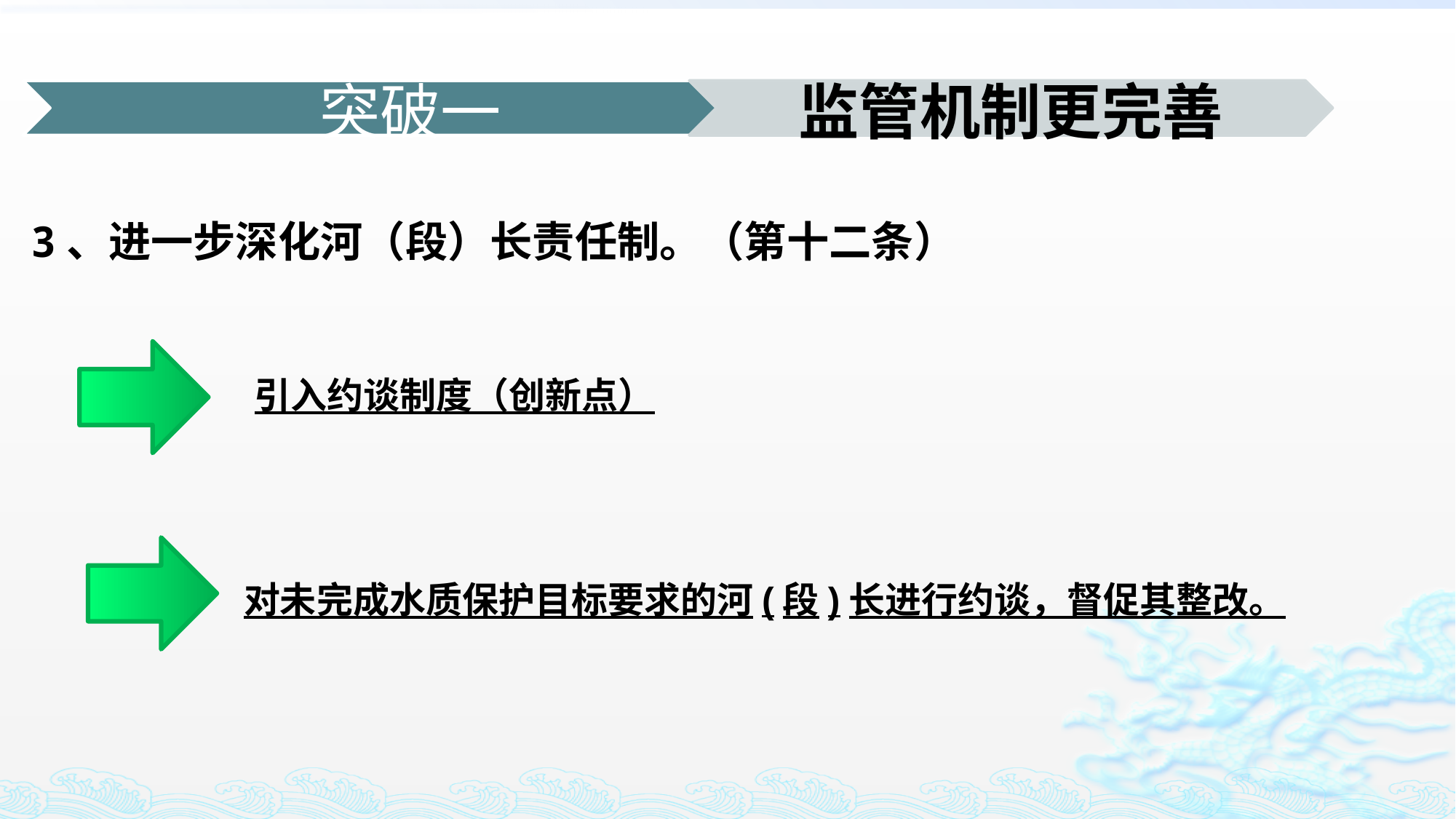

突破一
监管机制更完善
3、进一步深化河（段）长责任制。（第十二条）

引入约谈制度（创新点）

对未完成水质保护目标要求的河(段)长进行约谈，督促其整改。